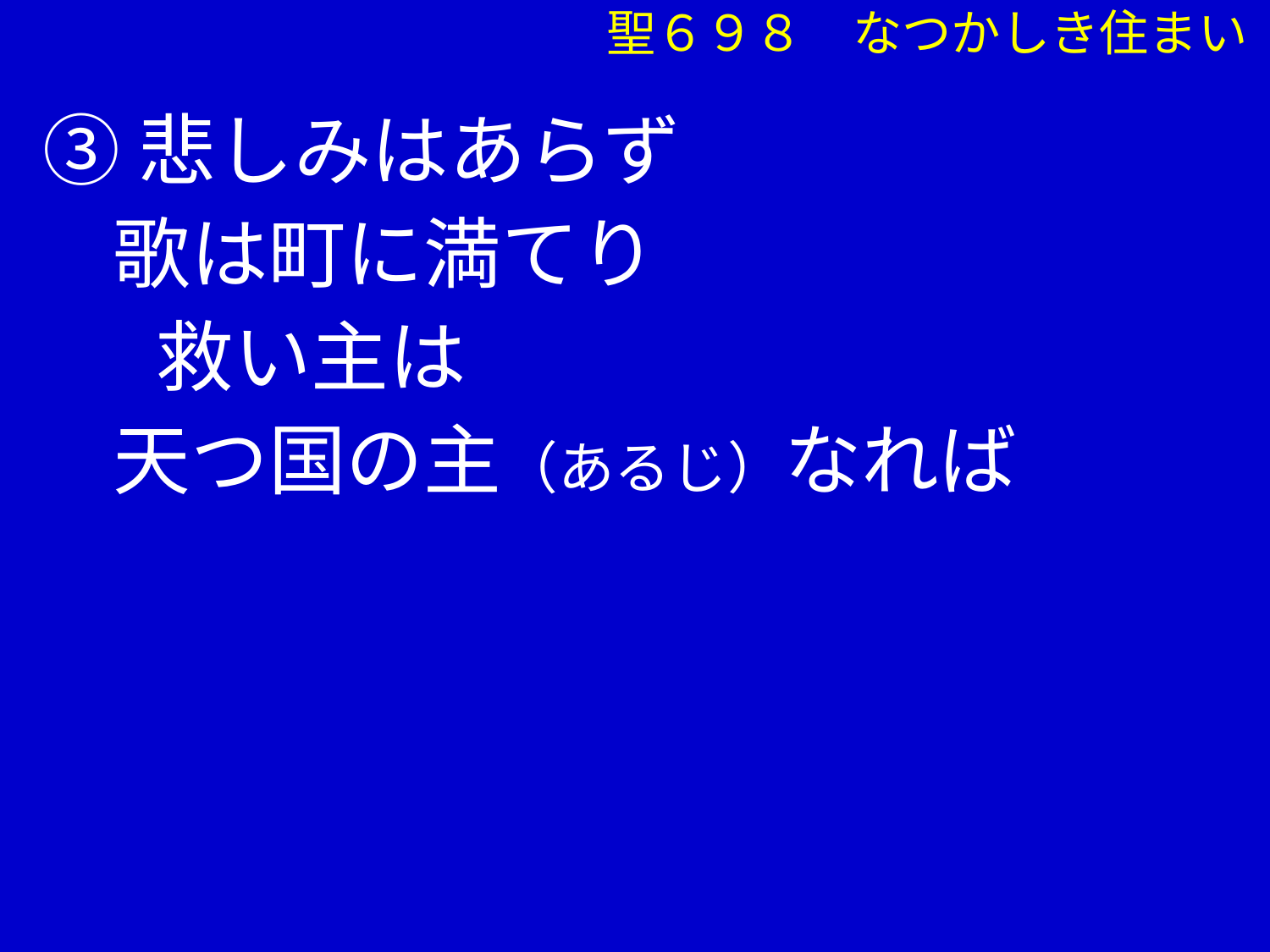

③悲しみはあらず
   歌は町に満てり
 　救い主は
   天つ国の主（あるじ）なれば
聖６９８　なつかしき住まい